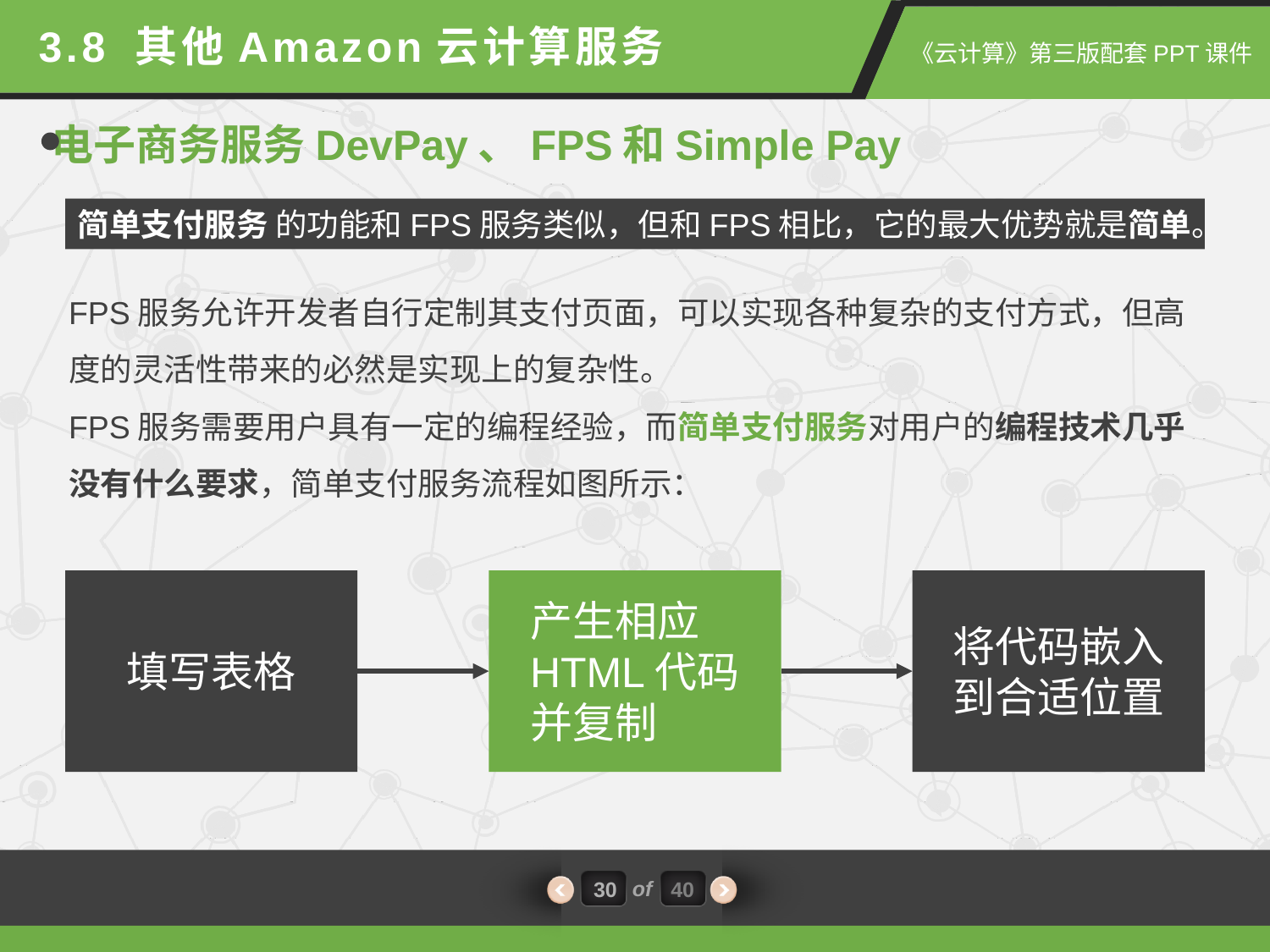

3.8 其他Amazon云计算服务
电子商务服务DevPay、FPS和Simple Pay

简单支付服务 的功能和FPS服务类似，但和FPS相比，它的最大优势就是简单。
FPS服务允许开发者自行定制其支付页面，可以实现各种复杂的支付方式，但高度的灵活性带来的必然是实现上的复杂性。
FPS服务需要用户具有一定的编程经验，而简单支付服务对用户的编程技术几乎没有什么要求，简单支付服务流程如图所示：

填写表格

产生相应
HTML代码
并复制

将代码嵌入
到合适位置
30